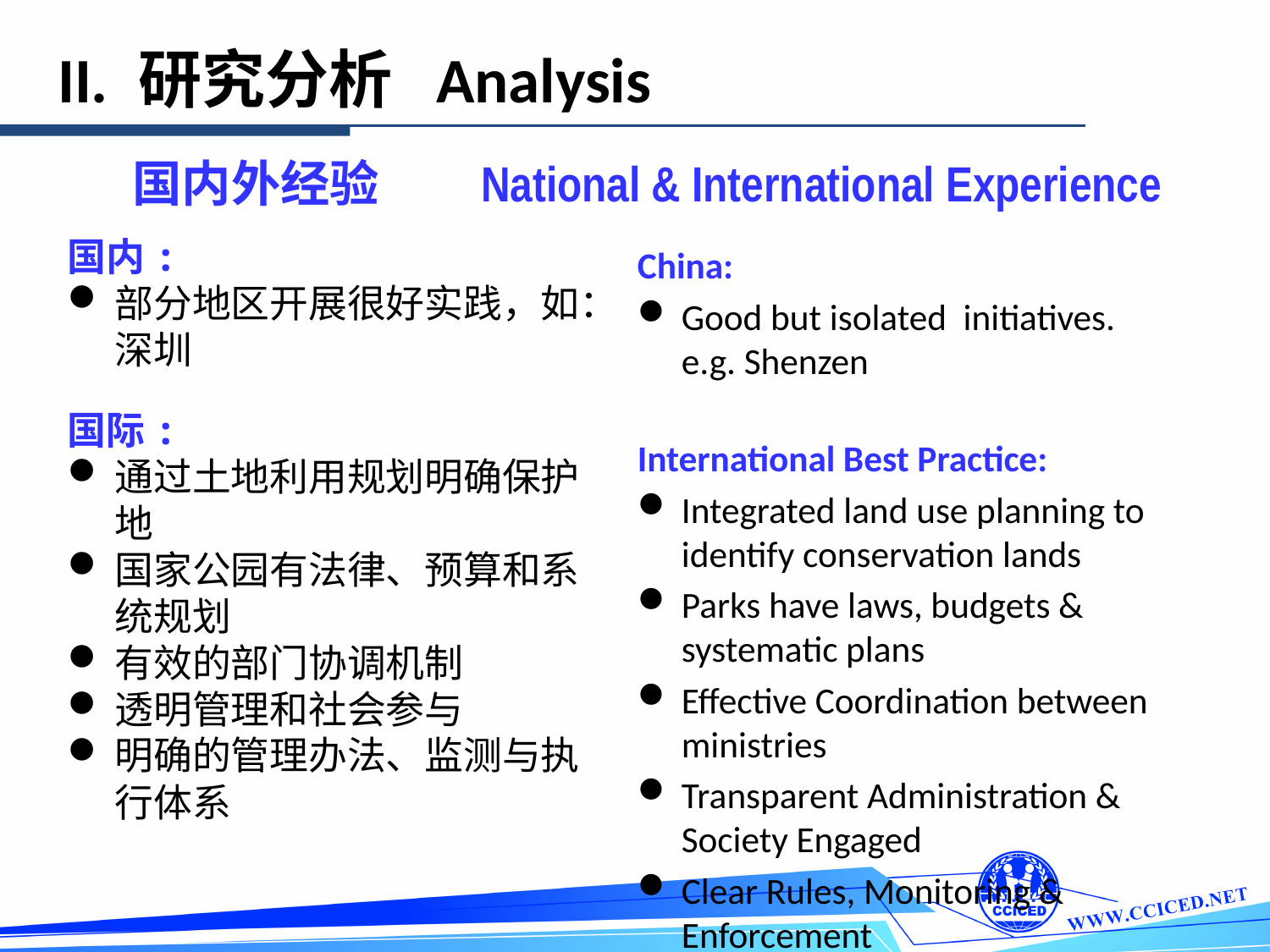

II. 研究分析  Analysis
  国内外经验        National & International Experience

国内:
部分地区开展很好实践，如：深圳

国际:
通过土地利用规划明确保护地
国家公园有法律、预算和系统规划
有效的部门协调机制
透明管理和社会参与
明确的管理办法、监测与执行体系
China:
Good but isolated  initiatives. e.g. Shenzen

International Best Practice:
Integrated land use planning to identify conservation lands
Parks have laws, budgets & systematic plans
Effective Coordination between ministries
Transparent Administration & Society Engaged
Clear Rules, Monitoring & Enforcement